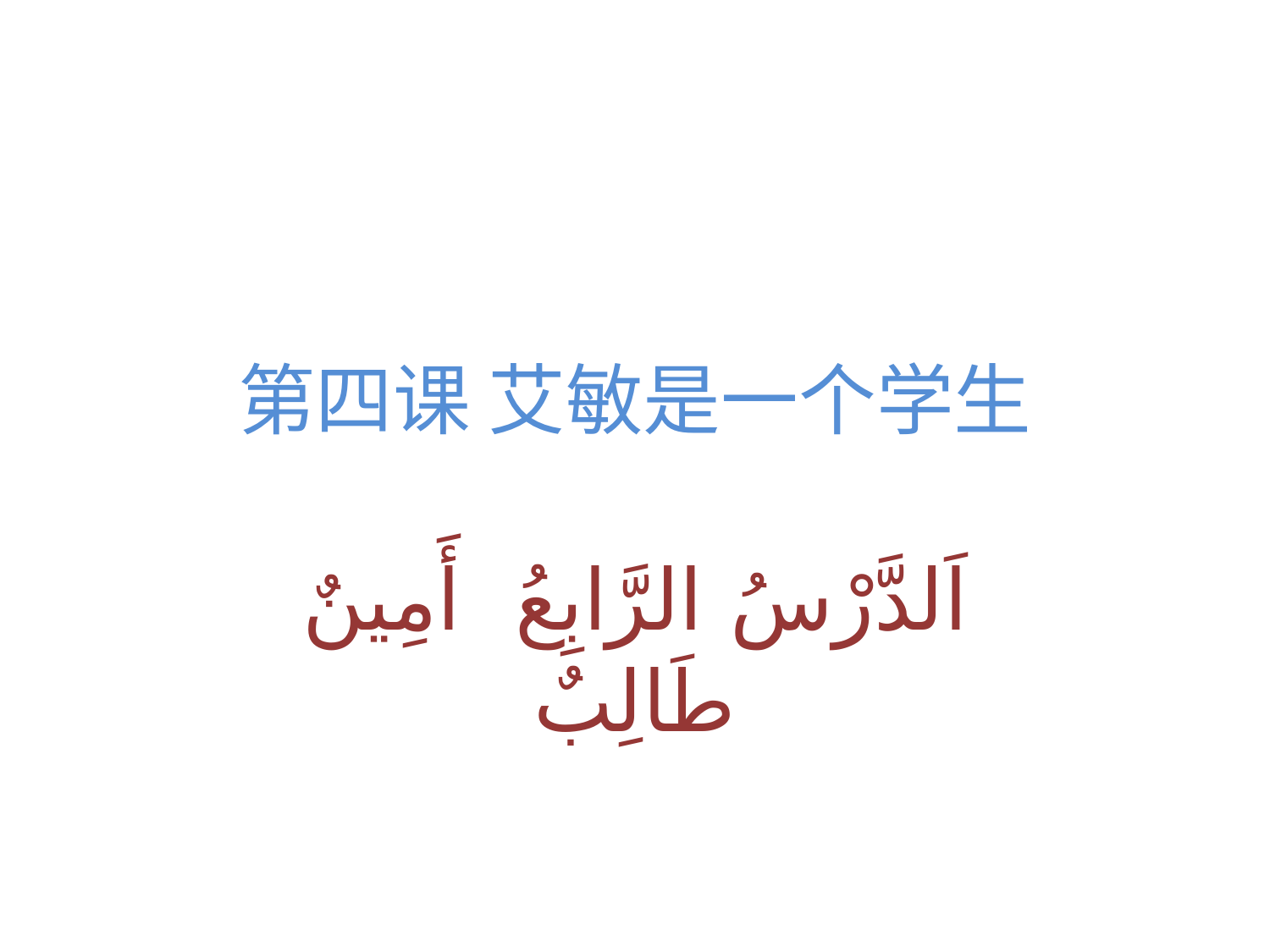

# 第四课 艾敏是一个学生
اَلدَّرْسُ الرَّابِعُ  أَمِينٌ طَالِبٌ